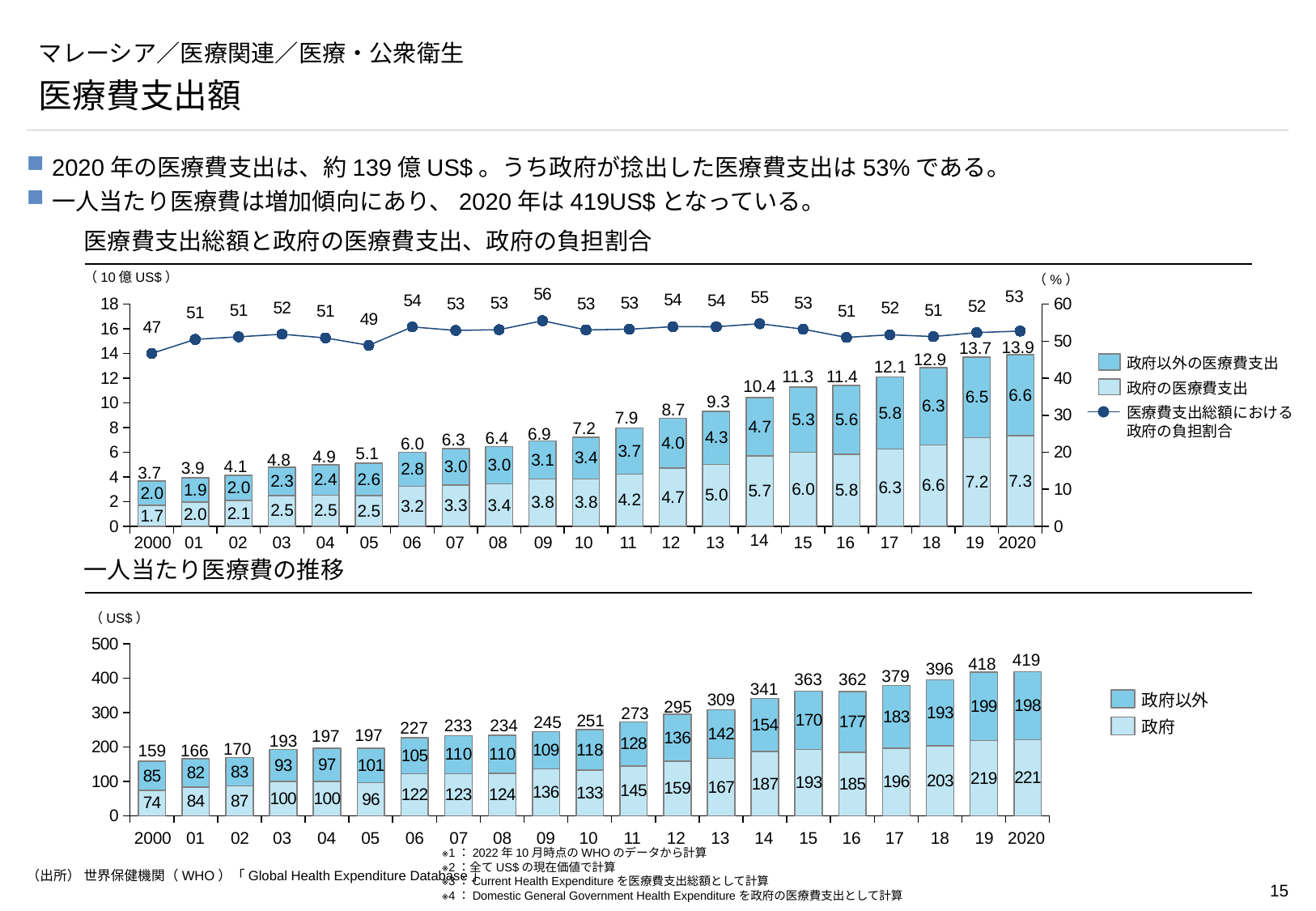

# マレーシア／医療関連／医療・公衆衛生
医療費支出額
2020年の医療費支出は、約139億US$。うち政府が捻出した医療費支出は53%である。
一人当たり医療費は増加傾向にあり、2020年は419US$となっている。
医療費支出総額と政府の医療費支出、政府の負担割合
（10億US$）
（%）

### Chart

| Category |  |  |  |
|---|---|---|---|
53
13.9
13.7
12.9
12.1
政府以外の医療費支出

11.3
11.4
10.4
政府の医療費支出

9.3
8.7
7.9
医療費支出総額における
政府の負担割合

7.2
6.9
6.4
6.3
6.0
5.1
4.9
4.8
4.1
3.9
3.7
14
2000
01
02
03
04
05
06
07
08
09
10
11
12
13
15
16
17
18
19
2020
一人当たり医療費の推移
（US$）

### Chart

| Category |  |  |
|---|---|---|
419
418
396
379
363
362
341
309
政府以外
295

273
251
245
233
234
227
政府

197
197
193
170
159
166
2000
01
02
03
04
05
06
07
08
09
10
11
12
13
14
15
16
17
18
19
2020
※1：2022年10月時点のWHOのデータから計算
※2：全てUS$の現在価値で計算
※3：Current Health Expenditureを医療費支出総額として計算
※4：Domestic General Government Health Expenditureを政府の医療費支出として計算
（出所） 世界保健機関（WHO）「Global Health Expenditure Database」